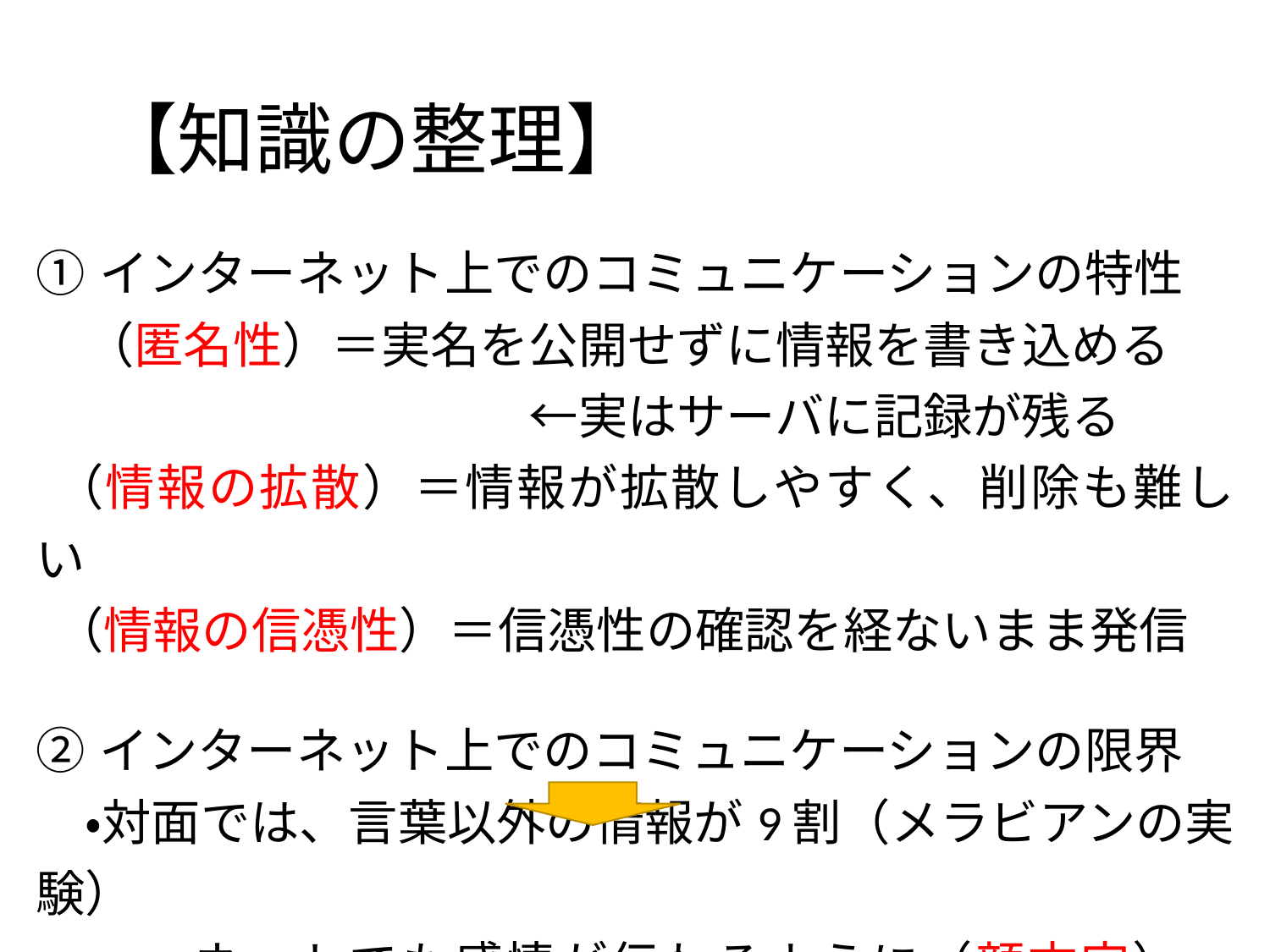

# 【知識の整理】
| ①インターネット上でのコミュニケーションの特性 |
| --- |
| （匿名性）＝実名を公開せずに情報を書き込める 　　　　　　　　　　←実はサーバに記録が残る |
| （情報の拡散）＝情報が拡散しやすく、削除も難しい |
| （情報の信憑性）＝信憑性の確認を経ないまま発信 |
|  |
| ②インターネット上でのコミュニケーションの限界 |
| ・対面では、言葉以外の情報が9割（メラビアンの実験） |
| →ネットでも感情が伝わるように（顔文字）、（スタンプ） 　　新しいツールの弱点を補うコミュニケーションの工夫 |